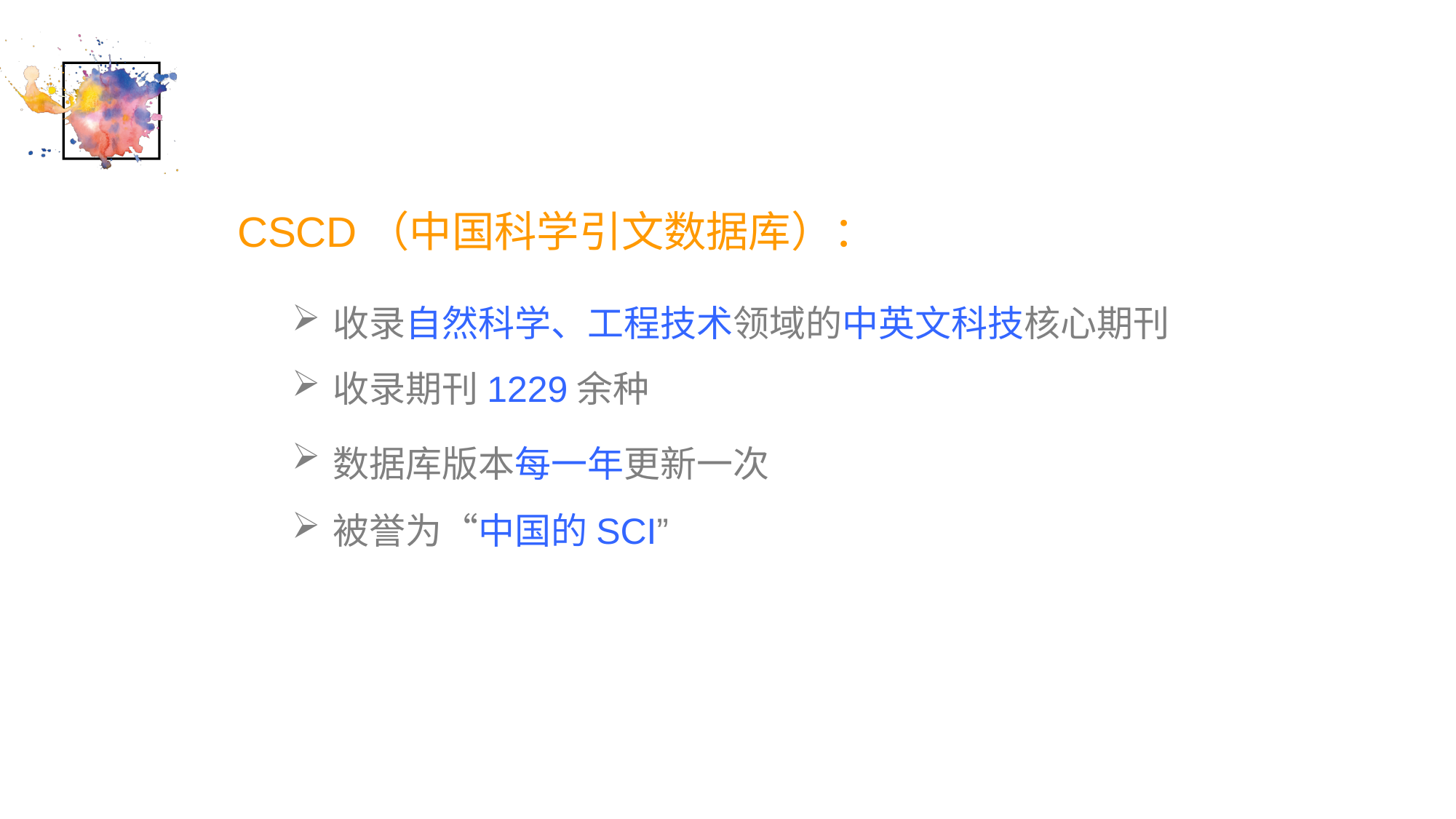

CSCD（中国科学引文数据库）：
收录自然科学、工程技术领域的中英文科技核心期刊
收录期刊1229余种
数据库版本每一年更新一次
被誉为“中国的SCI”